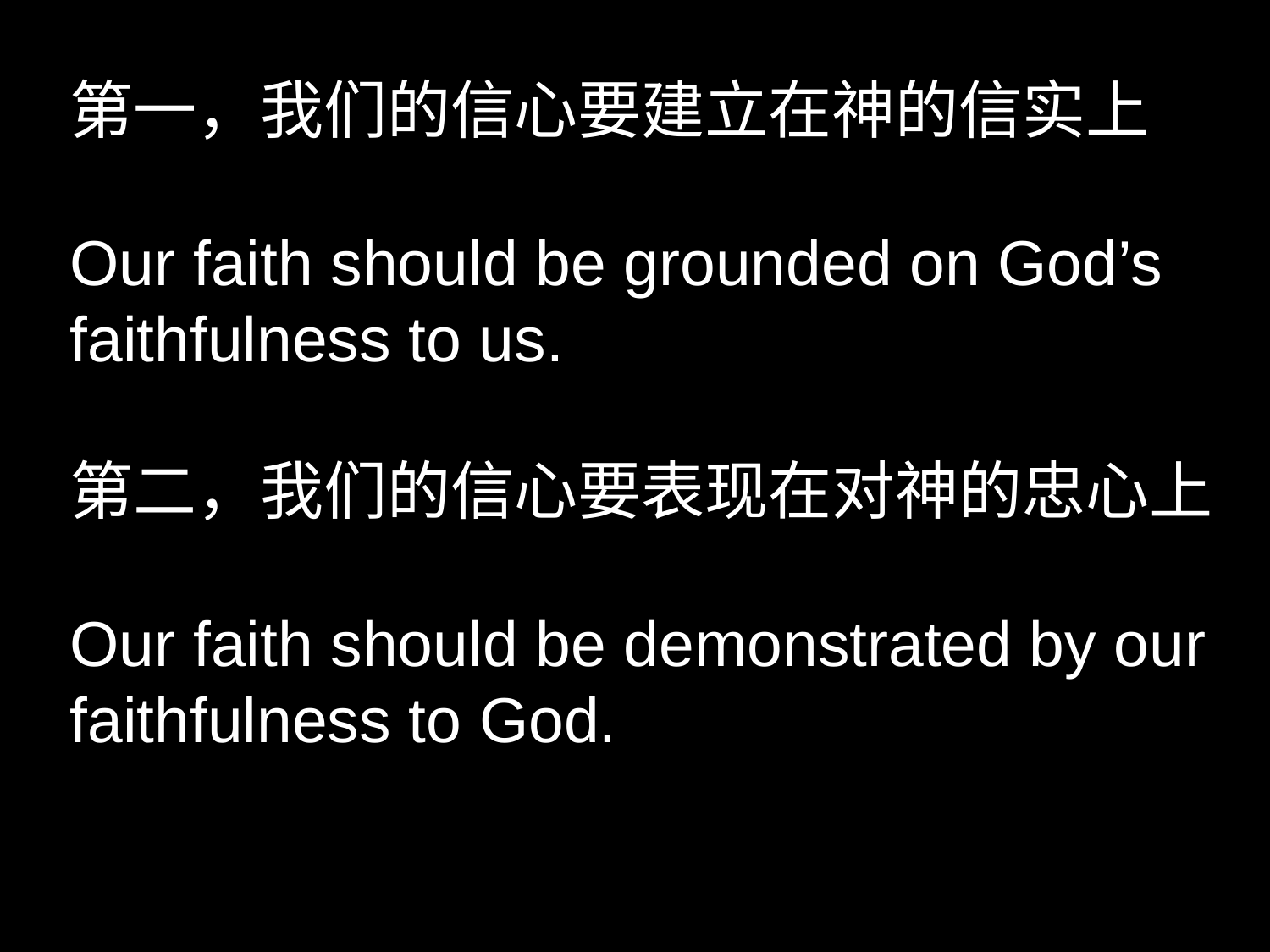

第一，我们的信心要建立在神的信实上

Our faith should be grounded on God’s faithfulness to us.

第二，我们的信心要表现在对神的忠心上

Our faith should be demonstrated by our faithfulness to God.